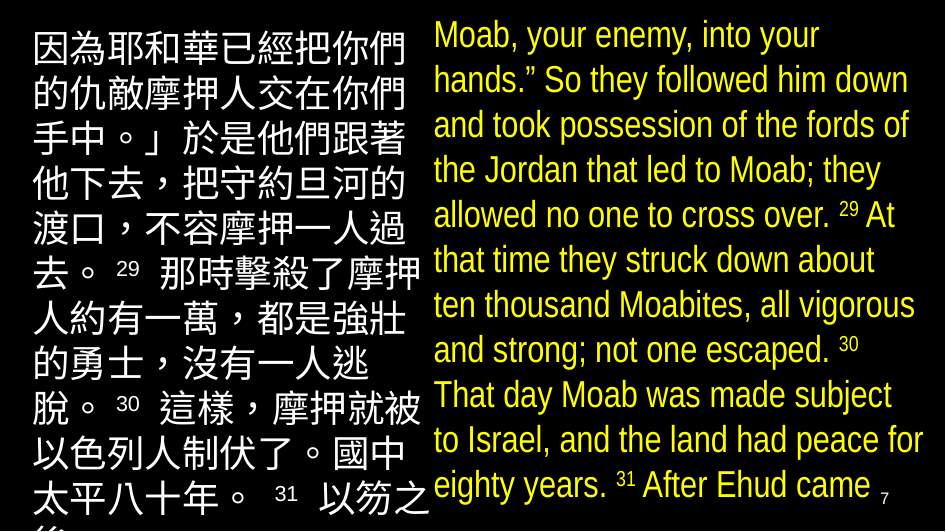

Moab, your enemy, into your hands.” So they followed him down and took possession of the fords of the Jordan that led to Moab; they allowed no one to cross over. 29 At that time they struck down about ten thousand Moabites, all vigorous and strong; not one escaped. 30 That day Moab was made subject to Israel, and the land had peace for eighty years. 31 After Ehud came
因為耶和華已經把你們的仇敵摩押人交在你們手中。」於是他們跟著他下去，把守約旦河的渡口，不容摩押一人過去。29 那時擊殺了摩押人約有一萬，都是強壯的勇士，沒有一人逃脫。30 這樣，摩押就被以色列人制伏了。國中太平八十年。 31 以笏之後，

7